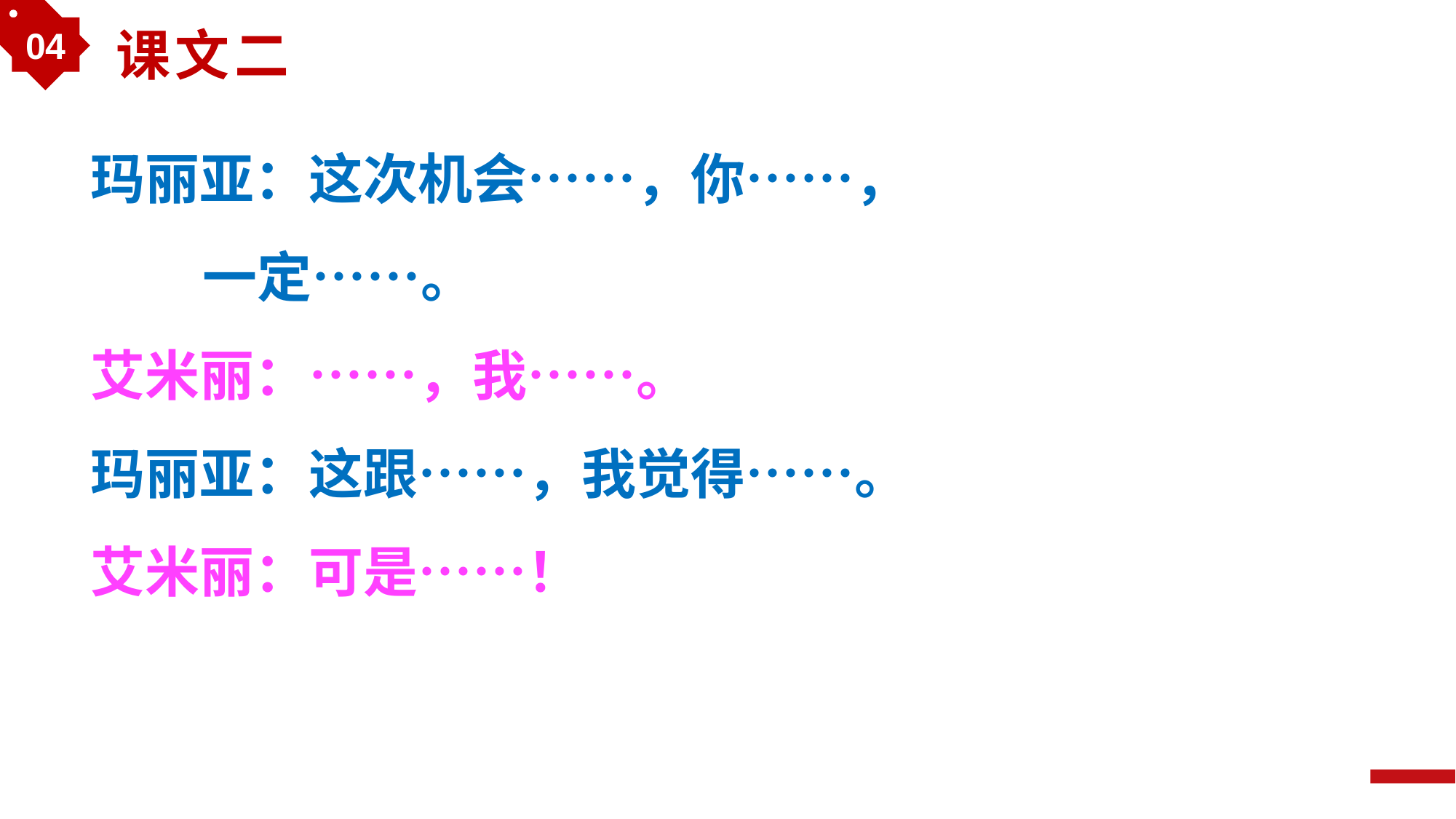

04
课文二
玛丽亚：这次机会……，你……，
        一定……。
艾米丽：……，我……。
玛丽亚：这跟……，我觉得……。
艾米丽：可是……！